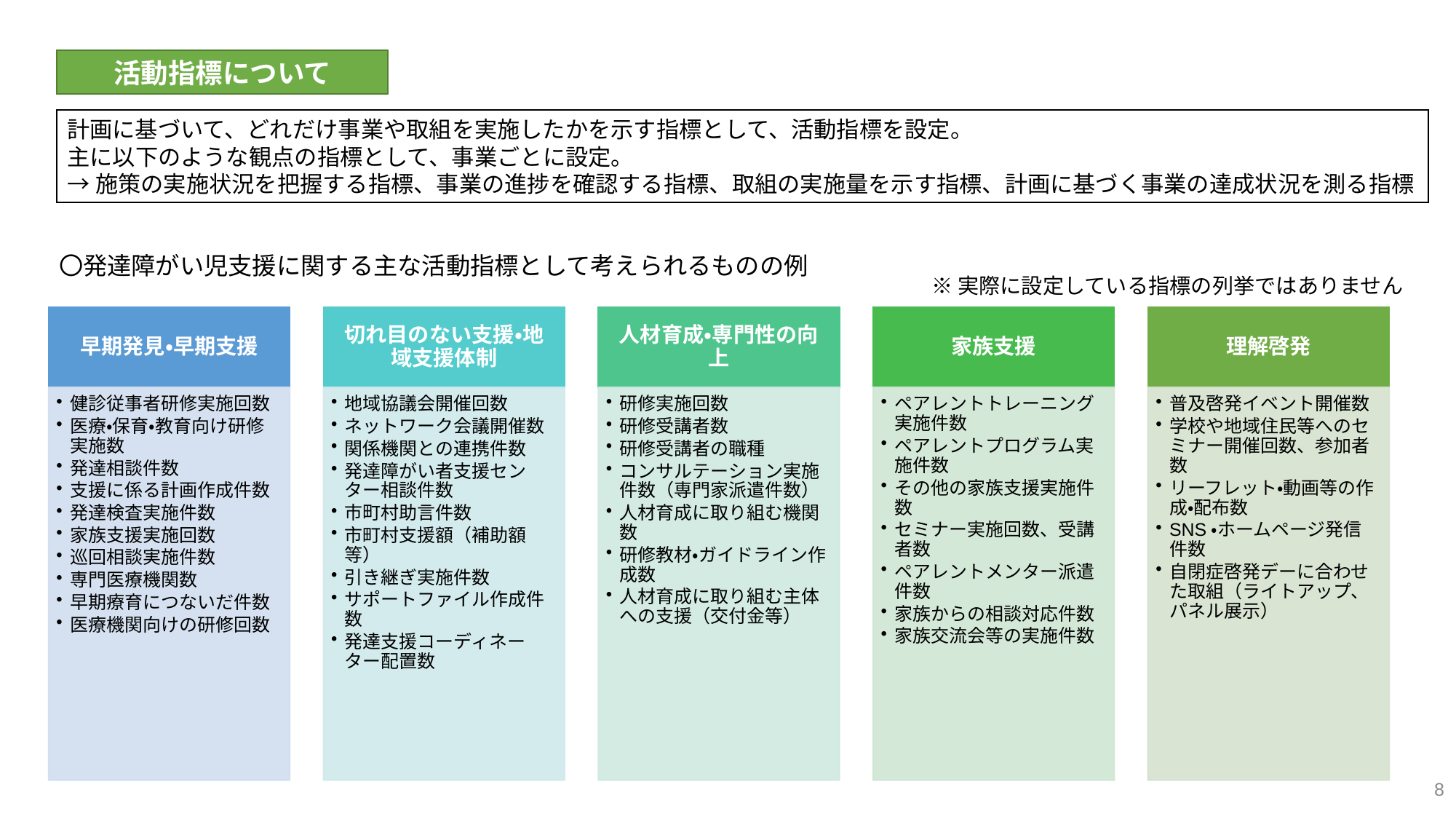

活動指標について
計画に基づいて、どれだけ事業や取組を実施したかを示す指標として、活動指標を設定。
主に以下のような観点の指標として、事業ごとに設定。
→施策の実施状況を把握する指標、事業の進捗を確認する指標、取組の実施量を示す指標、計画に基づく事業の達成状況を測る指標
〇発達障がい児支援に関する主な活動指標として考えられるものの例
※実際に設定している指標の列挙ではありません
早期発見・早期支援
健診従事者研修実施回数
医療・保育・教育向け研修実施数
発達相談件数
支援に係る計画作成件数
発達検査実施件数
家族支援実施回数
巡回相談実施件数
専門医療機関数
早期療育につないだ件数
医療機関向けの研修回数
切れ目のない支援・地域支援体制
地域協議会開催回数
ネットワーク会議開催数
関係機関との連携件数
発達障がい者支援センター相談件数
市町村助言件数
市町村支援額（補助額等）
引き継ぎ実施件数
サポートファイル作成件数
発達支援コーディネーター配置数
人材育成・専門性の向上
研修実施回数
研修受講者数
研修受講者の職種
コンサルテーション実施件数（専門家派遣件数）
人材育成に取り組む機関数
研修教材・ガイドライン作成数
人材育成に取り組む主体への支援（交付金等）
家族支援
ペアレントトレーニング実施件数
ペアレントプログラム実施件数
その他の家族支援実施件数
セミナー実施回数、受講者数
ペアレントメンター派遣件数
家族からの相談対応件数
家族交流会等の実施件数
理解啓発
普及啓発イベント開催数
学校や地域住民等へのセミナー開催回数、参加者数
リーフレット・動画等の作成・配布数
SNS・ホームページ発信件数
自閉症啓発デーに合わせた取組（ライトアップ、パネル展示）
8